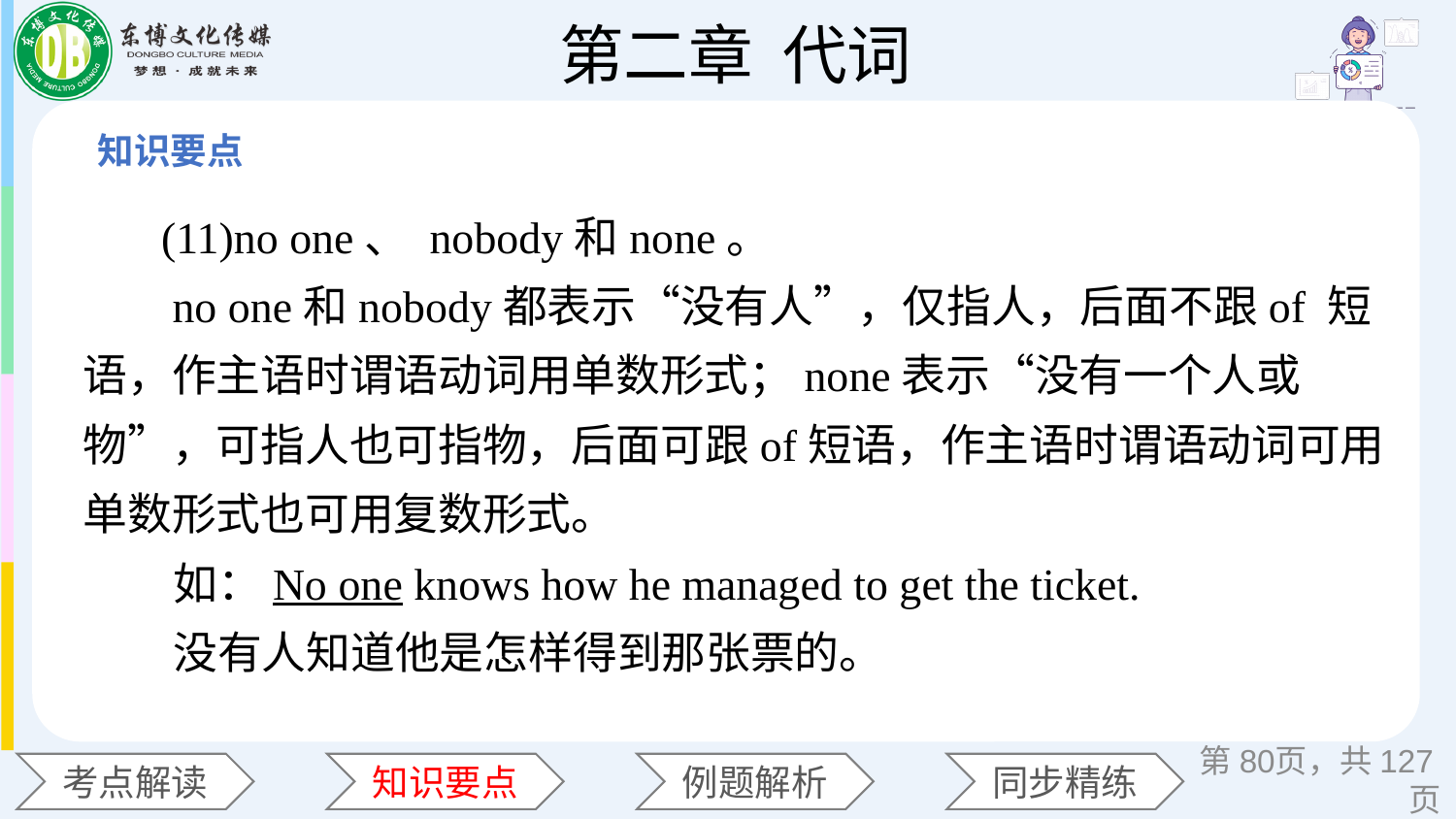

(11)no one、 nobody和none。
        no one和nobody都表示“没有人”，仅指人，后面不跟of 短语，作主语时谓语动词用单数形式；none表示“没有一个人或物”，可指人也可指物，后面可跟of短语，作主语时谓语动词可用单数形式也可用复数形式。
        如：No one knows how he managed to get the ticket.
        没有人知道他是怎样得到那张票的。

第80页，共127页